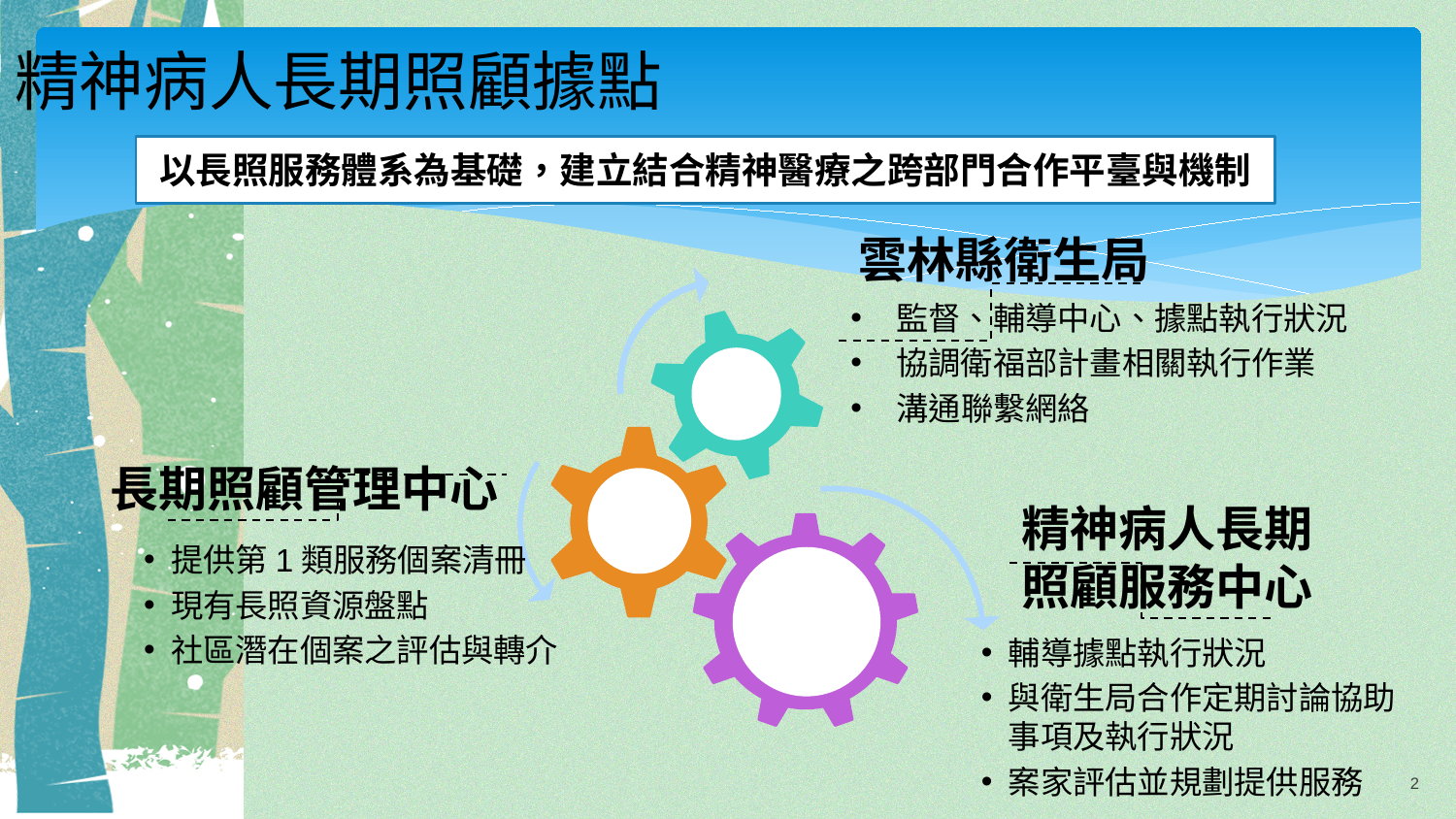

# 精神病人長期照顧據點
以長照服務體系為基礎，建立結合精神醫療之跨部門合作平臺與機制
雲林縣衛生局

監督、輔導中心、據點執行狀況
協調衛福部計畫相關執行作業
溝通聯繫網絡

長期照顧管理中心

精神病人長期照顧服務中心

提供第1類服務個案清冊
現有長照資源盤點
社區潛在個案之評估與轉介

輔導據點執行狀況
與衛生局合作定期討論協助事項及執行狀況
案家評估並規劃提供服務

2